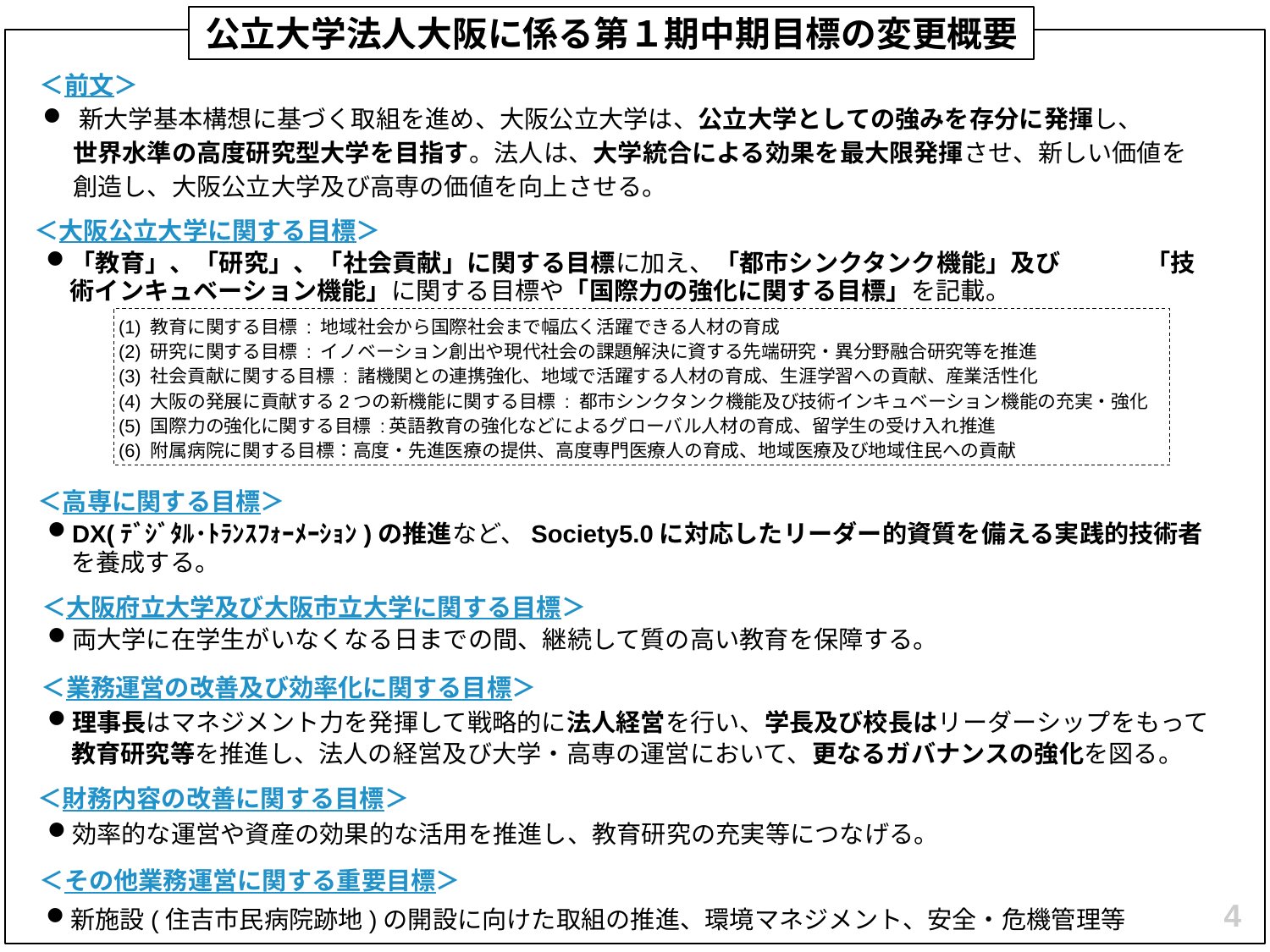

公立大学法人大阪に係る第１期中期目標の変更概要

＜前文＞
 新大学基本構想に基づく取組を進め、大阪公立大学は、公立大学としての強みを存分に発揮し、
　 世界水準の高度研究型大学を目指す。法人は、大学統合による効果を最大限発揮させ、新しい価値を
　 創造し、大阪公立大学及び高専の価値を向上させる。
＜大阪公立大学に関する目標＞
「教育」、「研究」、「社会貢献」に関する目標に加え、「都市シンクタンク機能」及び               「技術インキュベーション機能」に関する目標や「国際力の強化に関する目標」を記載。
(1) 教育に関する目標 : 地域社会から国際社会まで幅広く活躍できる人材の育成
(2) 研究に関する目標 : イノベーション創出や現代社会の課題解決に資する先端研究・異分野融合研究等を推進
(3) 社会貢献に関する目標 : 諸機関との連携強化、地域で活躍する人材の育成、生涯学習への貢献、産業活性化
(4) 大阪の発展に貢献する2つの新機能に関する目標 : 都市シンクタンク機能及び技術インキュベーション機能の充実・強化
(5) 国際力の強化に関する目標 :英語教育の強化などによるグローバル人材の育成、留学生の受け入れ推進
(6) 附属病院に関する目標：高度・先進医療の提供、高度専門医療人の育成、地域医療及び地域住民への貢献
＜高専に関する目標＞
DX(ﾃﾞｼﾞﾀﾙ･ﾄﾗﾝｽﾌｫｰﾒｰｼｮﾝ)の推進など、Society5.0に対応したリーダー的資質を備える実践的技術者を養成する。
＜大阪府立大学及び大阪市立大学に関する目標＞
両大学に在学生がいなくなる日までの間、継続して質の高い教育を保障する。
＜業務運営の改善及び効率化に関する目標＞
理事長はマネジメント力を発揮して戦略的に法人経営を行い、学長及び校長はリーダーシップをもって教育研究等を推進し、法人の経営及び大学・高専の運営において、更なるガバナンスの強化を図る。
＜財務内容の改善に関する目標＞
効率的な運営や資産の効果的な活用を推進し、教育研究の充実等につなげる。
＜その他業務運営に関する重要目標＞
4
新施設(住吉市民病院跡地)の開設に向けた取組の推進、環境マネジメント、安全・危機管理等